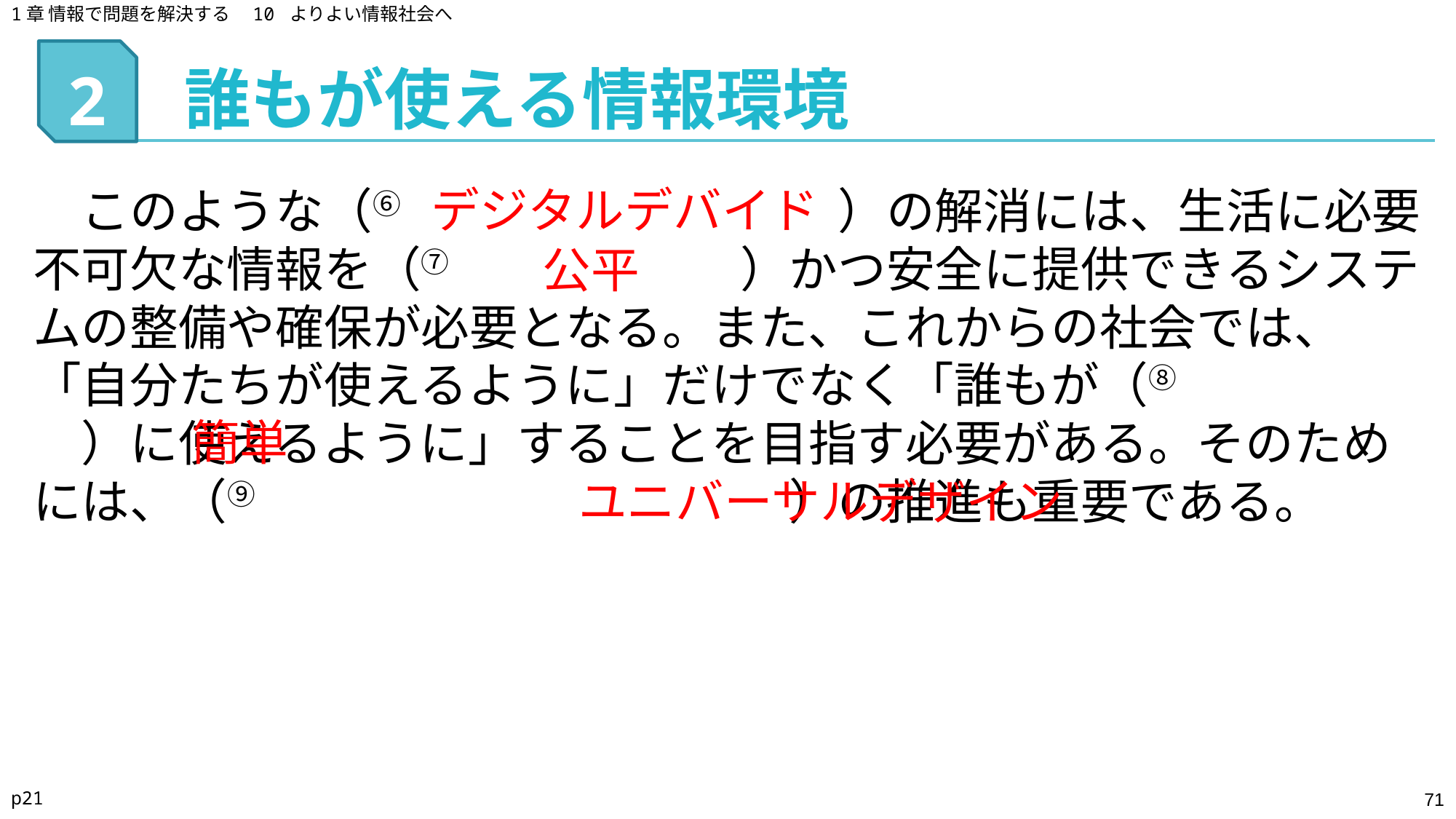

1章 情報で問題を解決する　10 よりよい情報社会へ
誰もが使える情報環境
# 2
　このような（⑥　　　　　　　　　）の解消には、生活に必要不可欠な情報を（⑦　　　　　　）かつ安全に提供できるシステムの整備や確保が必要となる。また、これからの社会では、「自分たちが使えるように」だけでなく「誰もが（⑧　　　　　　）に使えるように」することを目指す必要がある。そのためには、（⑨　　　　　　　　　　　）の推進も重要である。
デジタルデバイド
公平
簡単
ユニバーサルデザイン
p21
71